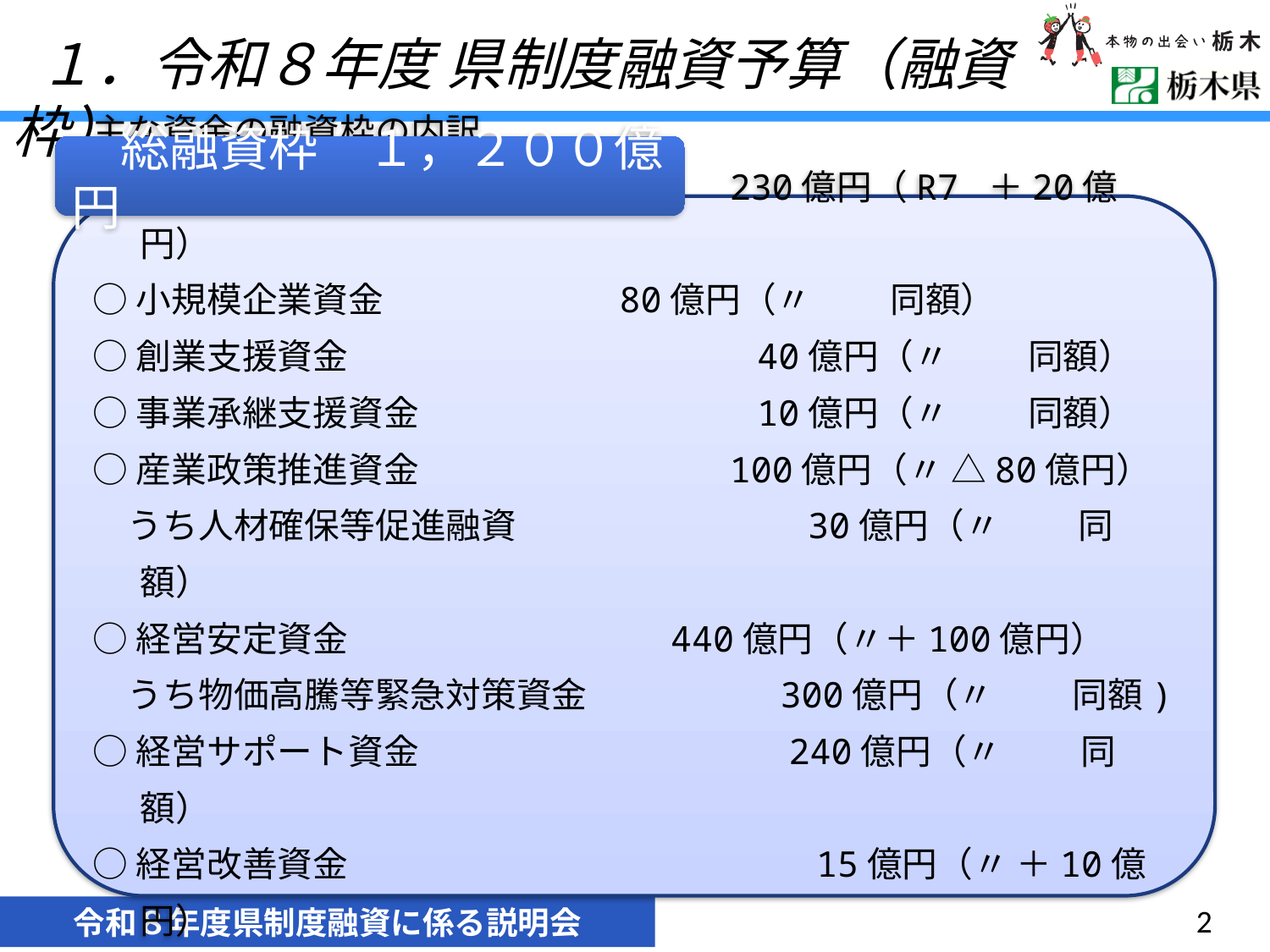

１．令和８年度 県制度融資予算（融資枠）
　総融資枠　１，２００億円
主な資金の融資枠の内訳
○一般資金　　　　　　　　　     　 　 230億円（R7 ＋20億円）
○小規模企業資金                  　 　 80億円（〃　 　同額）
○創業支援資金　　　　　　　　    　 　 40億円（〃　　 同額）
○事業承継支援資金　　　　　　　　      10億円（〃　　 同額）
○産業政策推進資金　 　　　　    　 　 100億円（〃 △80億円）
　うち人材確保等促進融資　　　　　　　　30億円（〃 　　同額）
○経営安定資金     　　　 　     　 　 440億円（〃＋100億円）
　うち物価高騰等緊急対策資金　　　　　 300億円（〃 　　同額)
○経営サポート資金 　　　　　　　　　　240億円（〃　 　同額）
○経営改善資金　　　　　　　　　　　　　15億円（〃 ＋10億円）
○栃木県農業ビジネス保証制度資金　　 　 10億円（〃　　 同額）
2